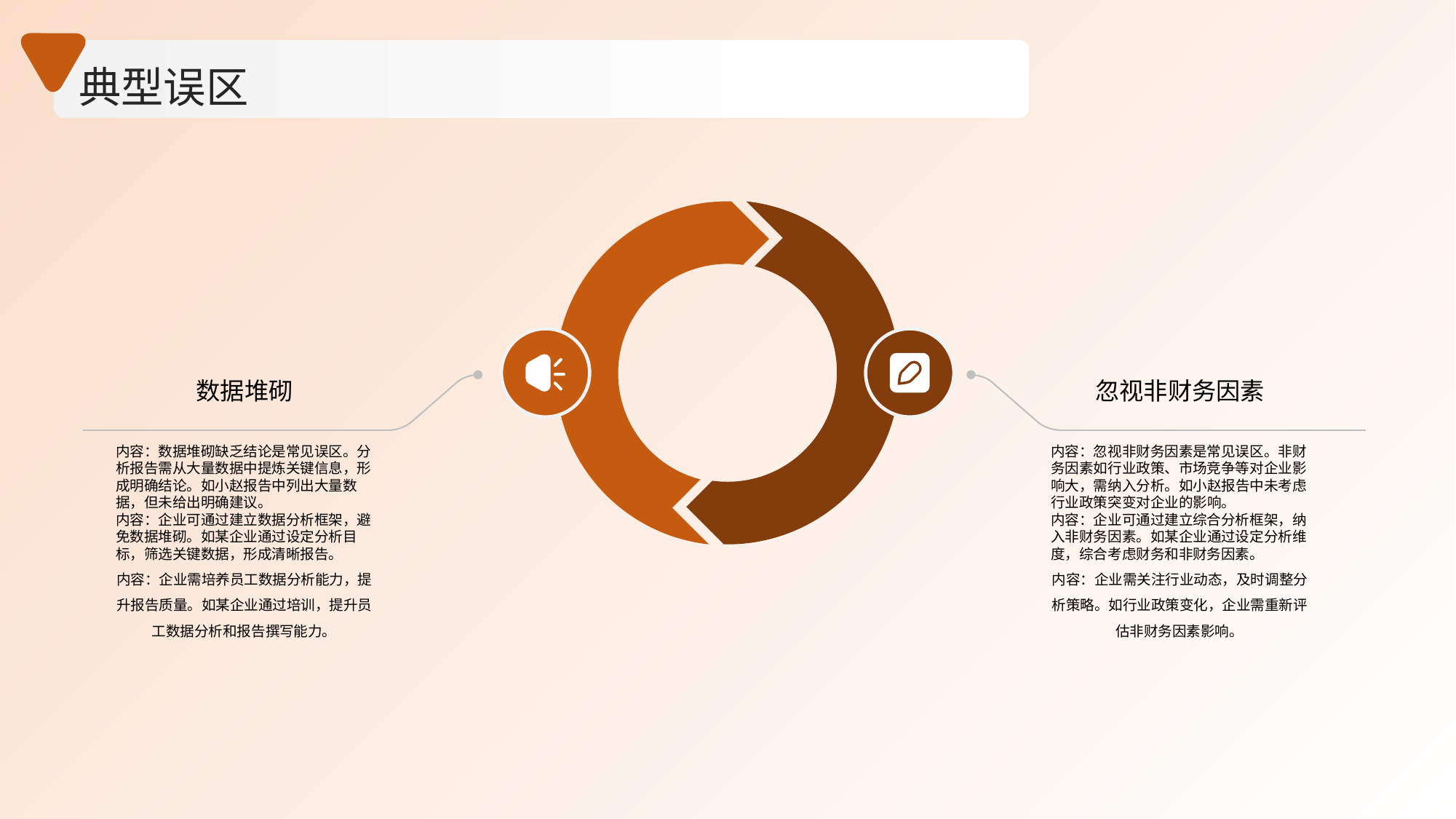

典型误区

数据堆砌
忽视非财务因素

内容：数据堆砌缺乏结论是常见误区。分析报告需从大量数据中提炼关键信息，形成明确结论。如小赵报告中列出大量数据，但未给出明确建议。
内容：企业可通过建立数据分析框架，避免数据堆砌。如某企业通过设定分析目标，筛选关键数据，形成清晰报告。
内容：企业需培养员工数据分析能力，提升报告质量。如某企业通过培训，提升员工数据分析和报告撰写能力。
内容：忽视非财务因素是常见误区。非财务因素如行业政策、市场竞争等对企业影响大，需纳入分析。如小赵报告中未考虑行业政策突变对企业的影响。
内容：企业可通过建立综合分析框架，纳入非财务因素。如某企业通过设定分析维度，综合考虑财务和非财务因素。
内容：企业需关注行业动态，及时调整分析策略。如行业政策变化，企业需重新评估非财务因素影响。